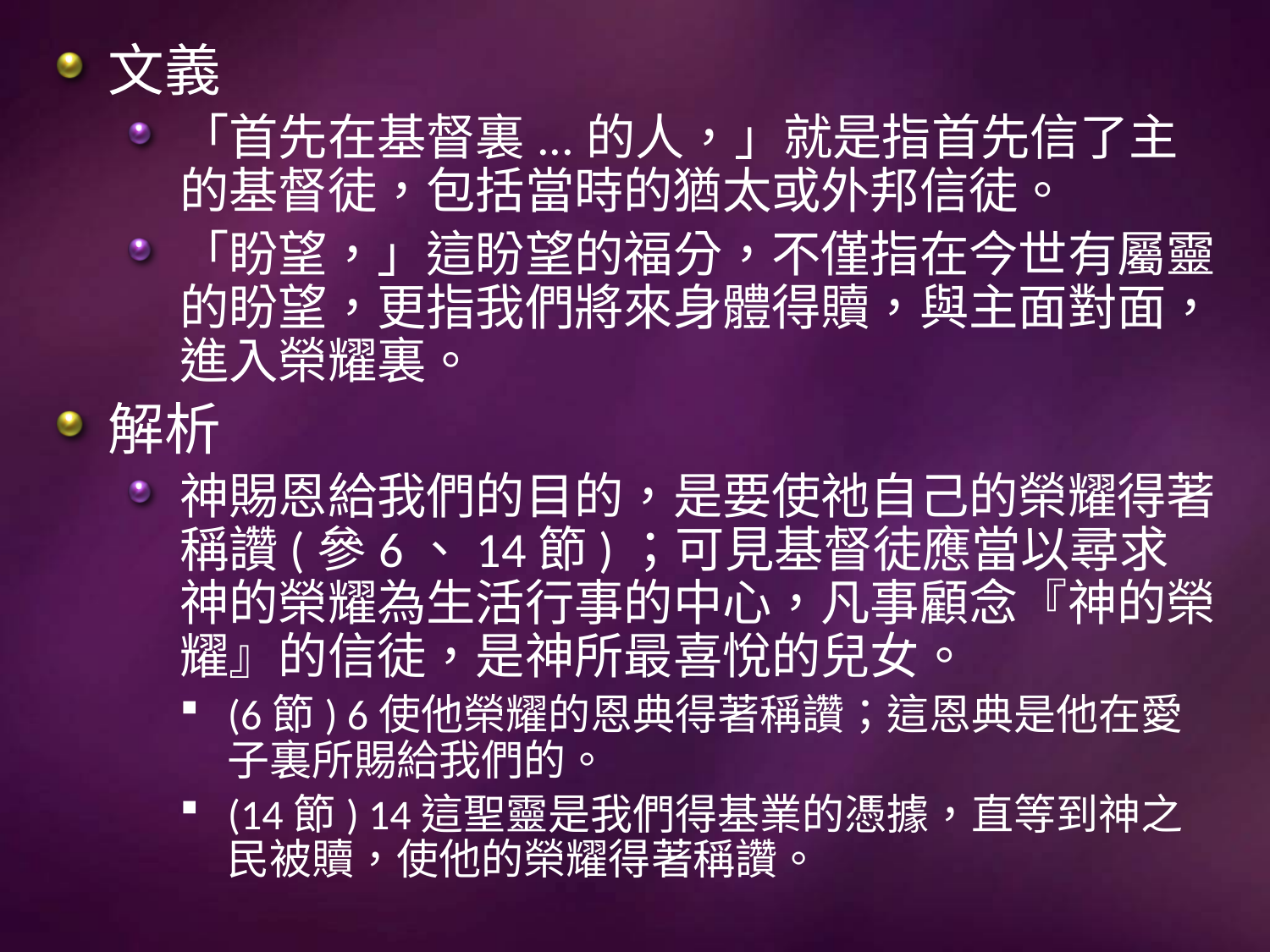

文義
「首先在基督裏...的人，」就是指首先信了主的基督徒，包括當時的猶太或外邦信徒。
「盼望，」這盼望的福分，不僅指在今世有屬靈的盼望，更指我們將來身體得贖，與主面對面，進入榮耀裏。
解析
神賜恩給我們的目的，是要使祂自己的榮耀得著稱讚(參6、14節)；可見基督徒應當以尋求神的榮耀為生活行事的中心，凡事顧念『神的榮耀』的信徒，是神所最喜悅的兒女。
(6節) 6使他榮耀的恩典得著稱讚；這恩典是他在愛子裏所賜給我們的。
(14節) 14這聖靈是我們得基業的憑據，直等到神之民被贖，使他的榮耀得著稱讚。